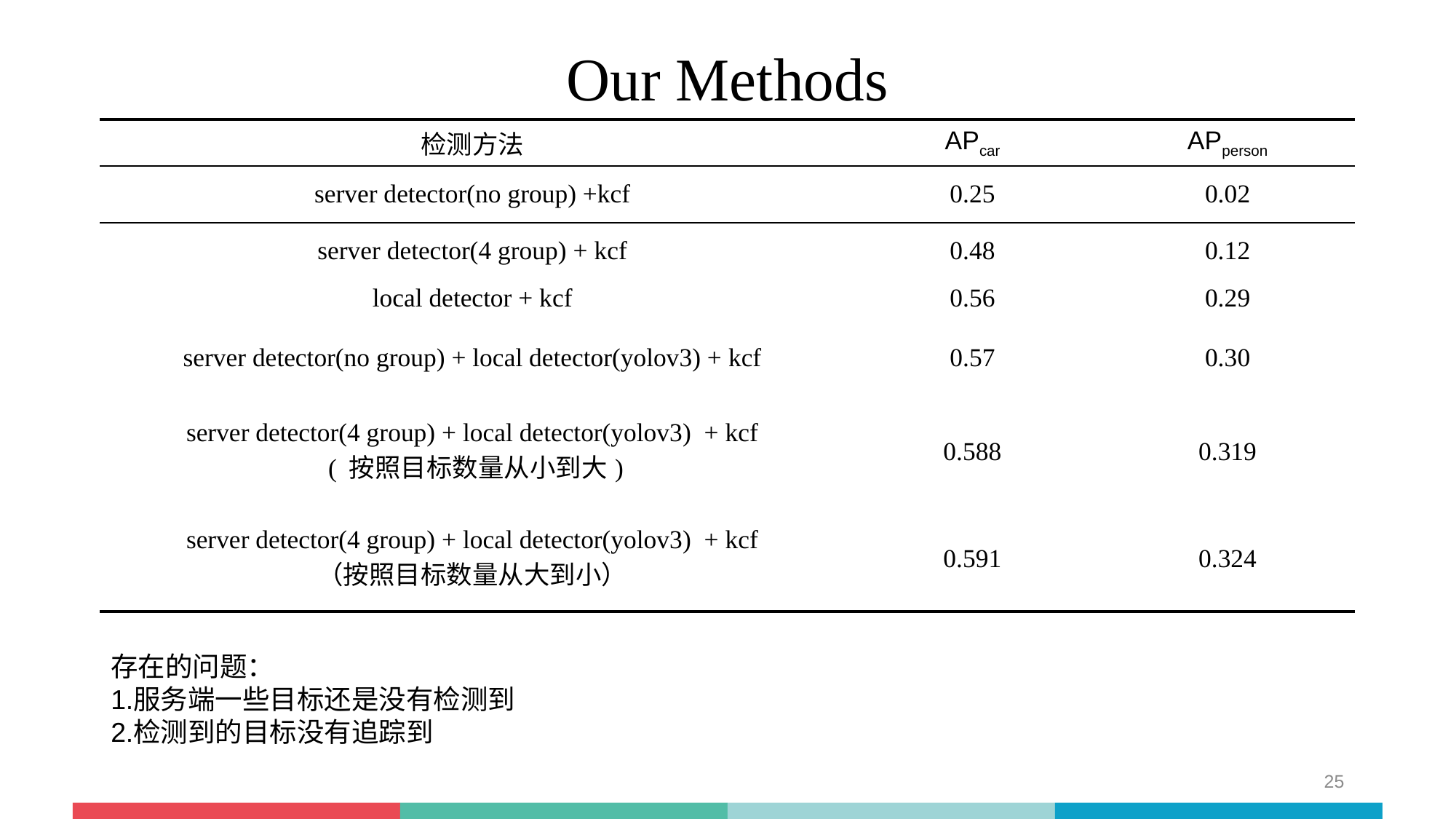

# Our Methods
| 检测方法 | APcar | APperson |
| --- | --- | --- |
| server detector(no group) +kcf | 0.25 | 0.02 |
| server detector(4 group) + kcf | 0.48 | 0.12 |
| local detector + kcf | 0.56 | 0.29 |
| server detector(no group) + local detector(yolov3) + kcf | 0.57 | 0.30 |
| server detector(4 group) + local detector(yolov3) + kcf ( 按照目标数量从小到大) | 0.588 | 0.319 |
| server detector(4 group) + local detector(yolov3) + kcf （按照目标数量从大到小） | 0.591 | 0.324 |
存在的问题：
服务端一些目标还是没有检测到
检测到的目标没有追踪到
25